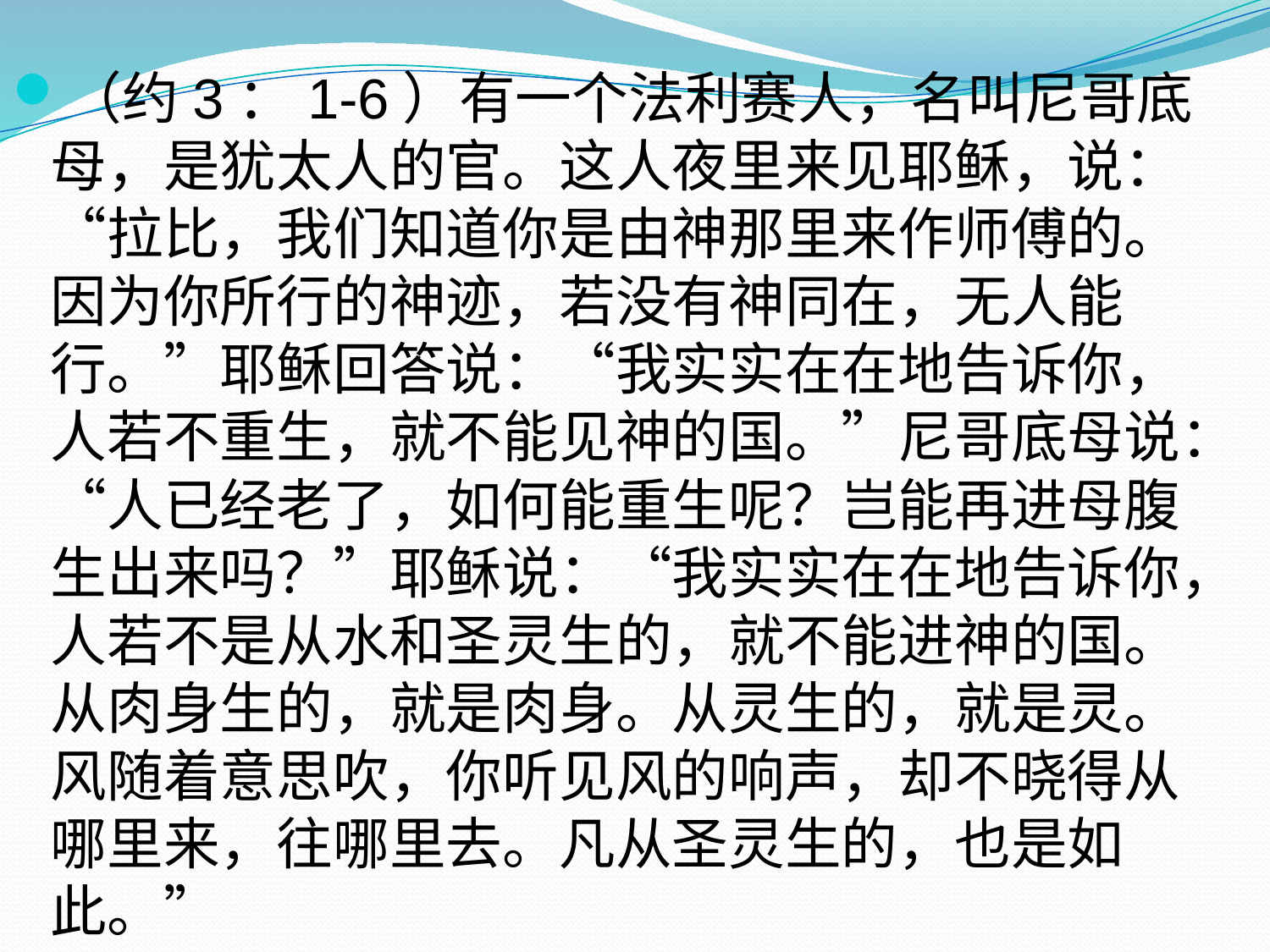

#
（约3：1-6）有一个法利赛人，名叫尼哥底母，是犹太人的官。这人夜里来见耶稣，说：“拉比，我们知道你是由神那里来作师傅的。因为你所行的神迹，若没有神同在，无人能行。”耶稣回答说：“我实实在在地告诉你，人若不重生，就不能见神的国。”尼哥底母说：“人已经老了，如何能重生呢？岂能再进母腹生出来吗？”耶稣说：“我实实在在地告诉你，人若不是从水和圣灵生的，就不能进神的国。从肉身生的，就是肉身。从灵生的，就是灵。风随着意思吹，你听见风的响声，却不晓得从哪里来，往哪里去。凡从圣灵生的，也是如此。”